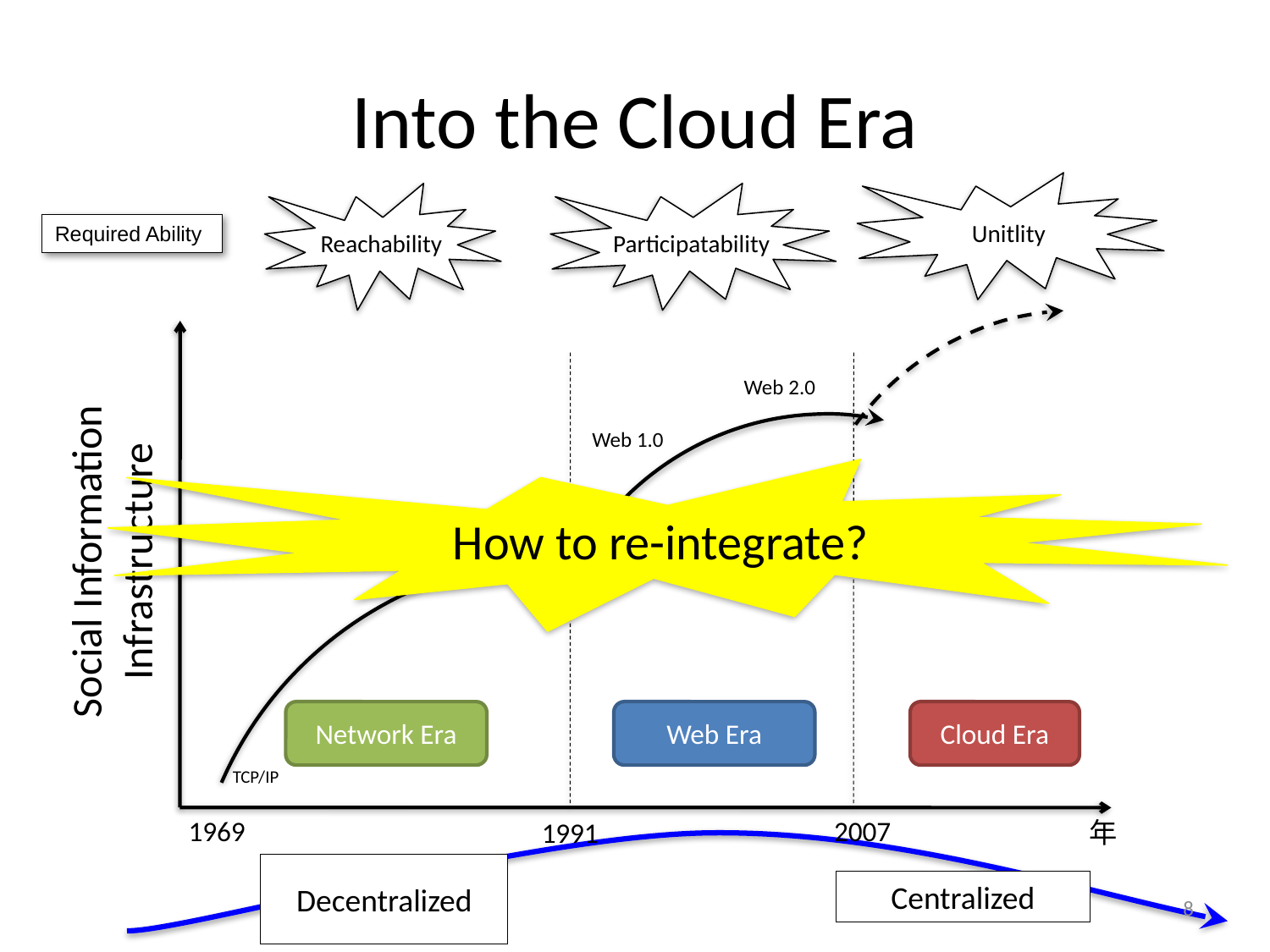

# Into the Cloud Era
Unitlity
Reachability
Participatability
Required Ability
Social Information Infrastructure
1969
2007
年
1991

Cloud Era
Web 2.0

Web 1.0
Web Era
How to re-integrate?

Network Era
TCP/IP

Decentralized
Centralized
8